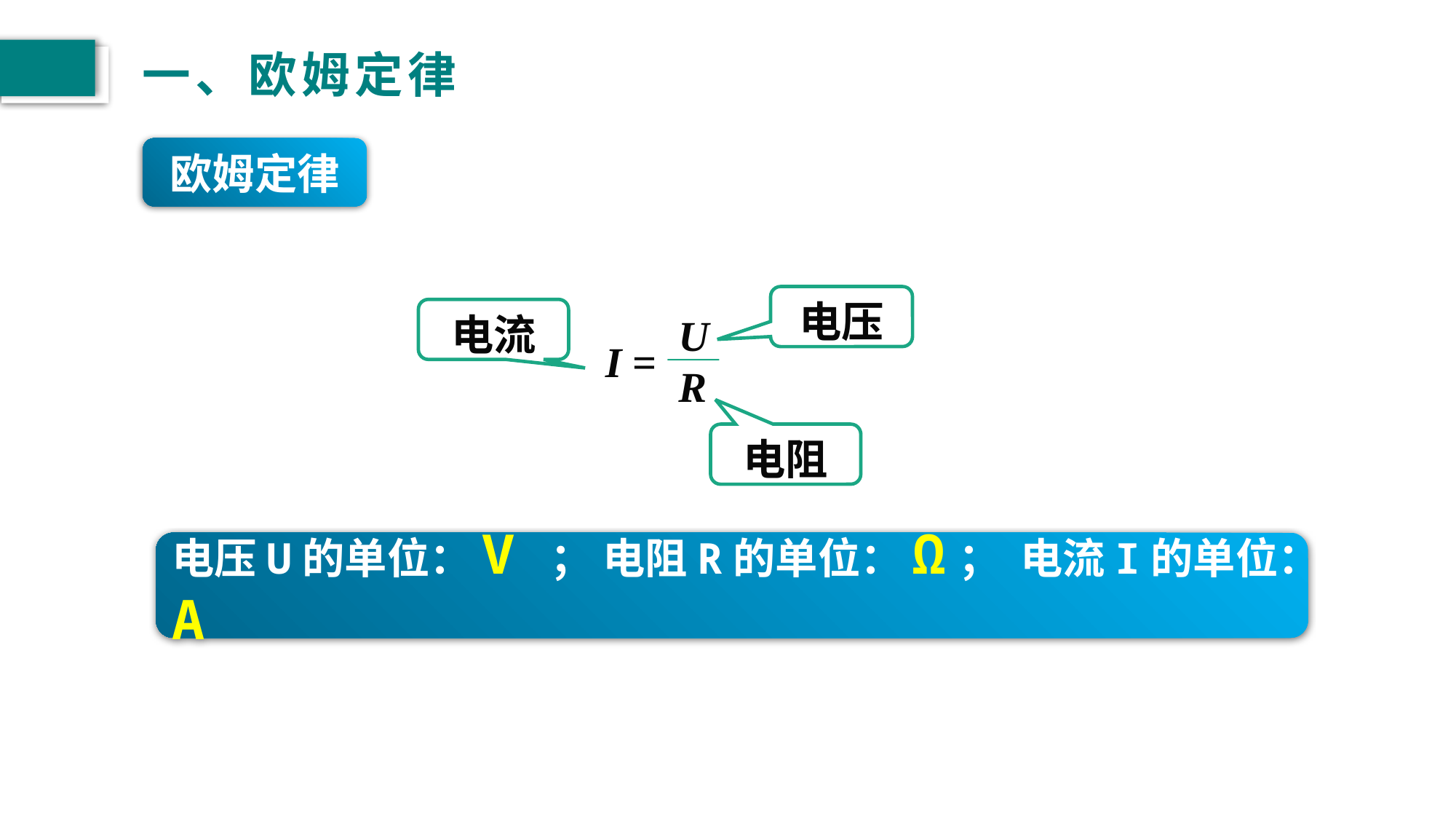

# 一、欧姆定律
欧姆定律
电压
电流
U
R
I =

电阻
电压U的单位：V ； 电阻R的单位：Ω；  电流I的单位：A